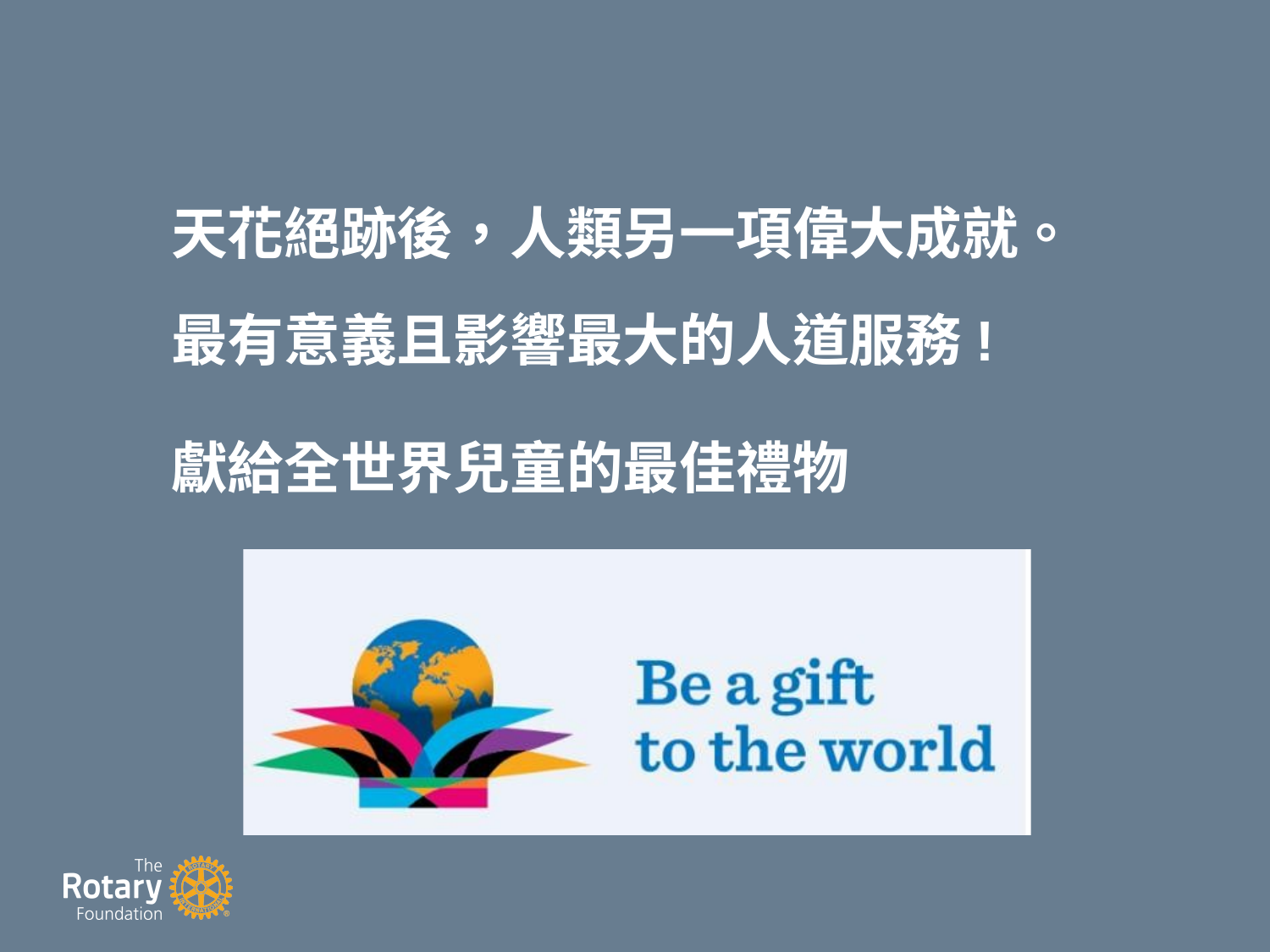

天花絕跡後，人類另一項偉大成就。
最有意義且影響最大的人道服務!

獻給全世界兒童的最佳禮物